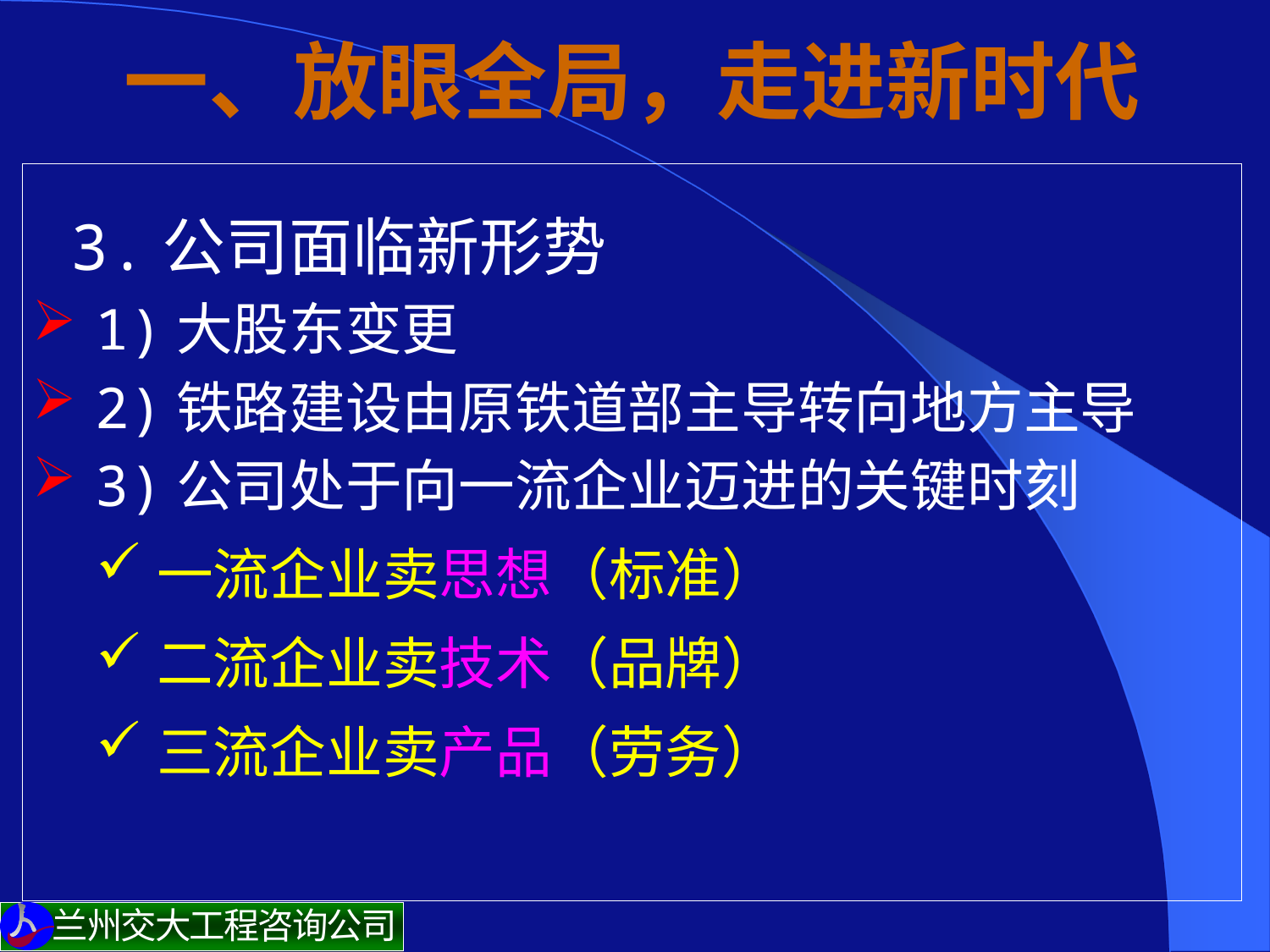

# 一、放眼全局，走进新时代
 3.公司面临新形势
1)大股东变更
2)铁路建设由原铁道部主导转向地方主导
3)公司处于向一流企业迈进的关键时刻
一流企业卖思想（标准）
二流企业卖技术（品牌）
三流企业卖产品（劳务）